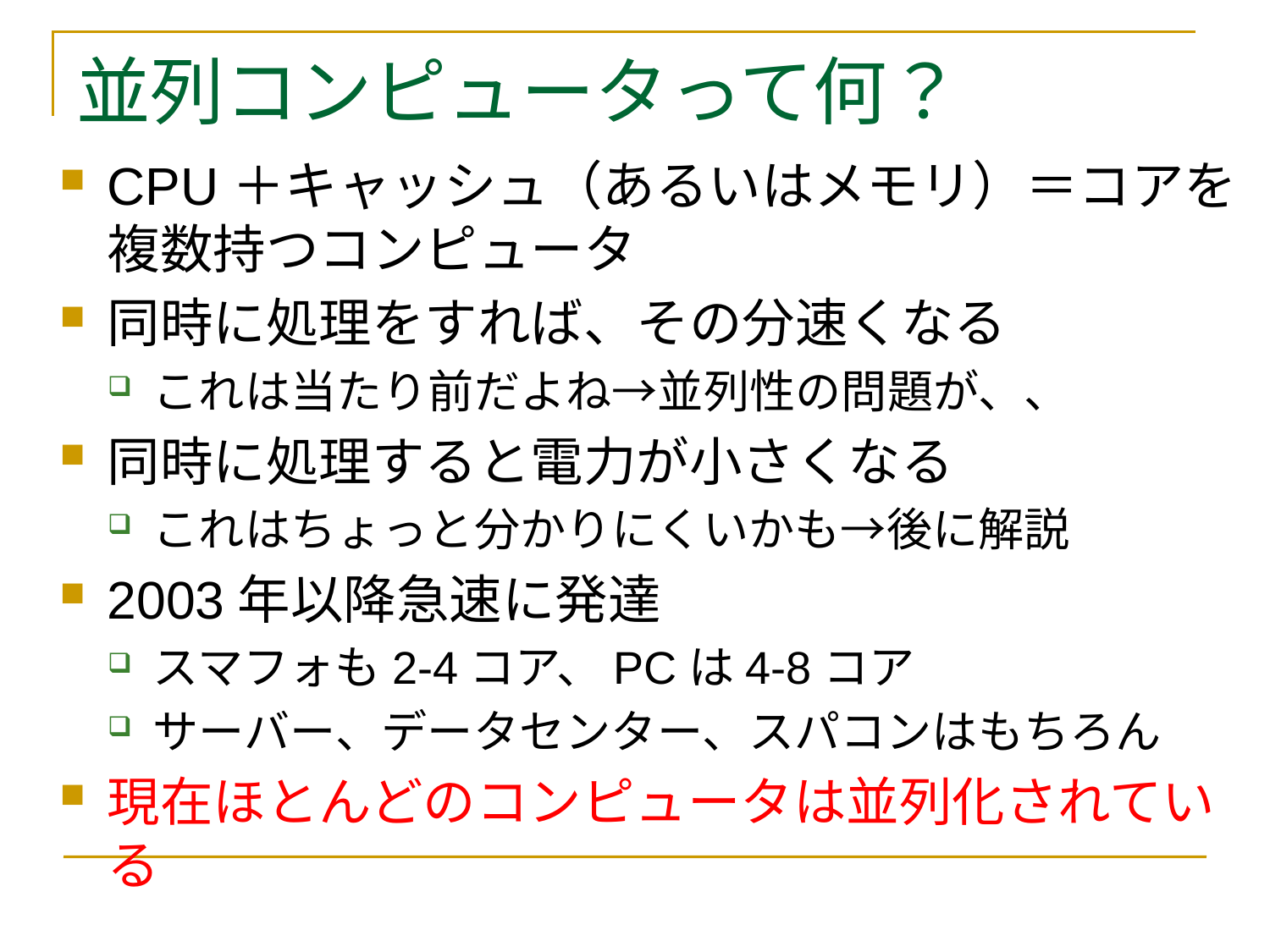

# 並列コンピュータって何？
CPU＋キャッシュ（あるいはメモリ）＝コアを複数持つコンピュータ
同時に処理をすれば、その分速くなる
これは当たり前だよね→並列性の問題が、、
同時に処理すると電力が小さくなる
これはちょっと分かりにくいかも→後に解説
2003年以降急速に発達
スマフォも2-4コア、PCは4-8コア
サーバー、データセンター、スパコンはもちろん
現在ほとんどのコンピュータは並列化されている